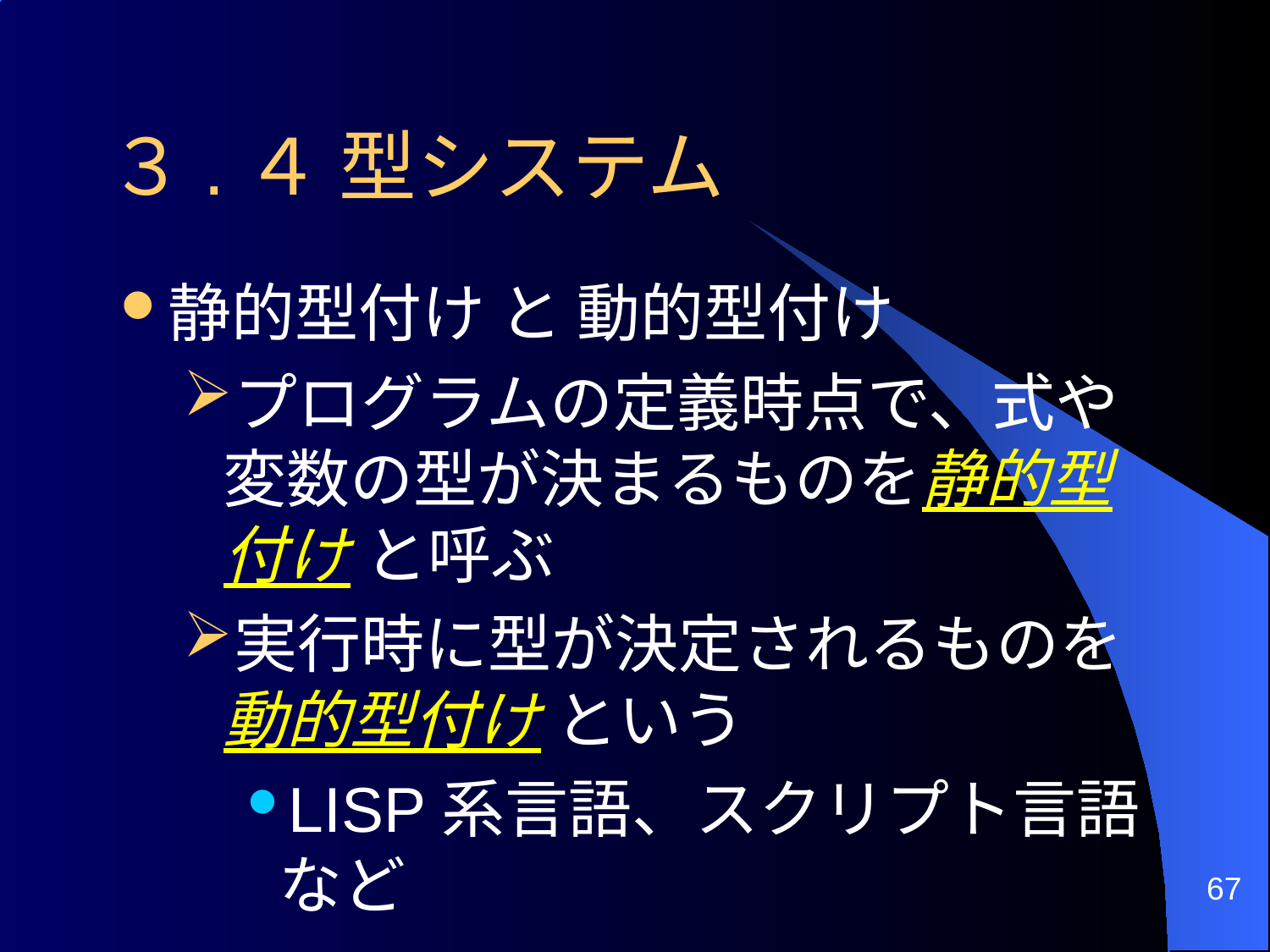

# ３.４ 型システム
静的型付け と 動的型付け
プログラムの定義時点で、式や変数の型が決まるものを静的型付け と呼ぶ
実行時に型が決定されるものを
動的型付け という
LISP系言語、スクリプト言語など
67